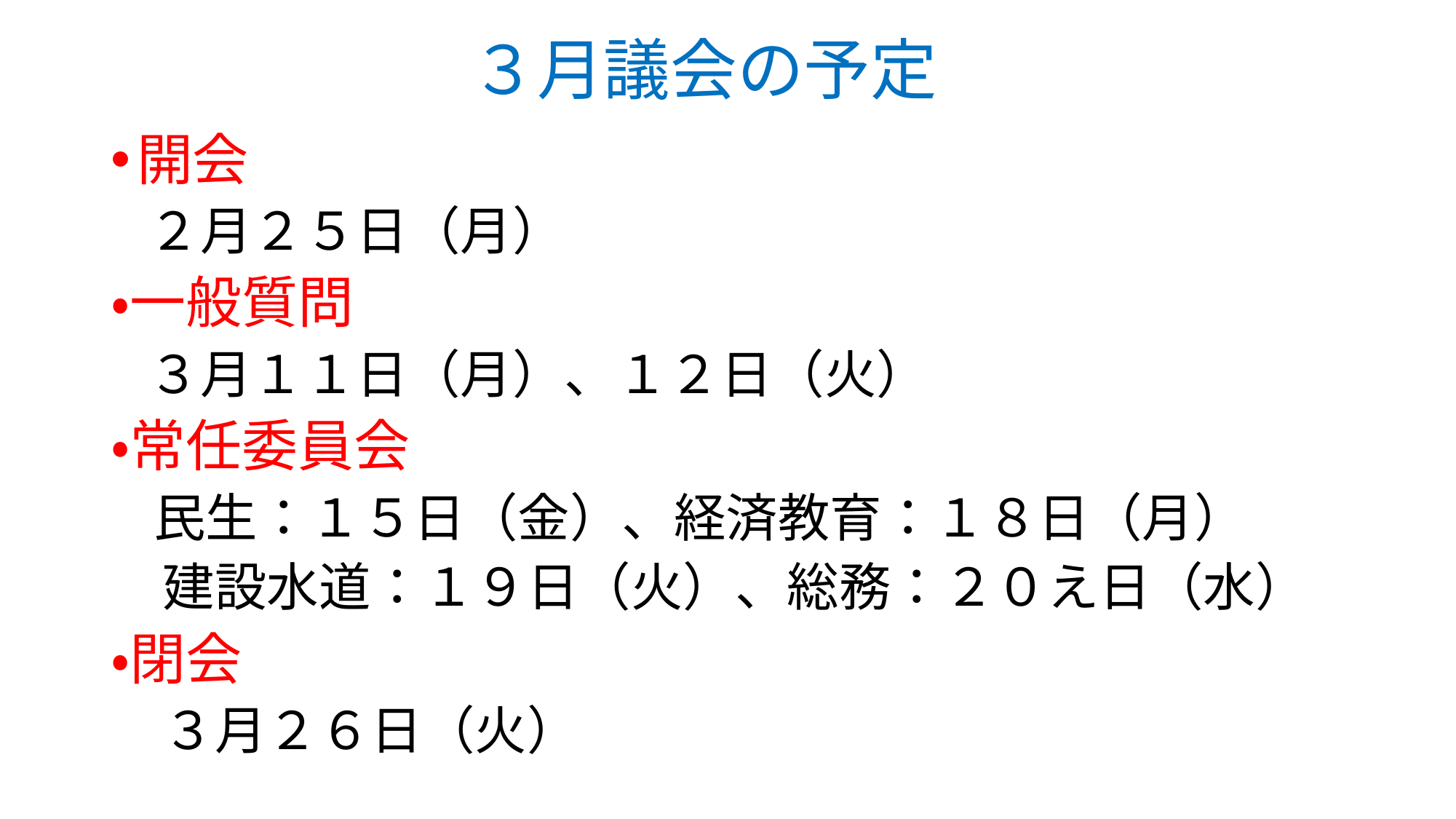

# ３月議会の予定
開会
　２月２５日（月）
・一般質問
　３月１１日（月）、１２日（火）
・常任委員会
　民生：１５日（金）、経済教育：１８日（月）
　建設水道：１９日（火）、総務：２０え日（水）
・閉会
　３月２６日（火）